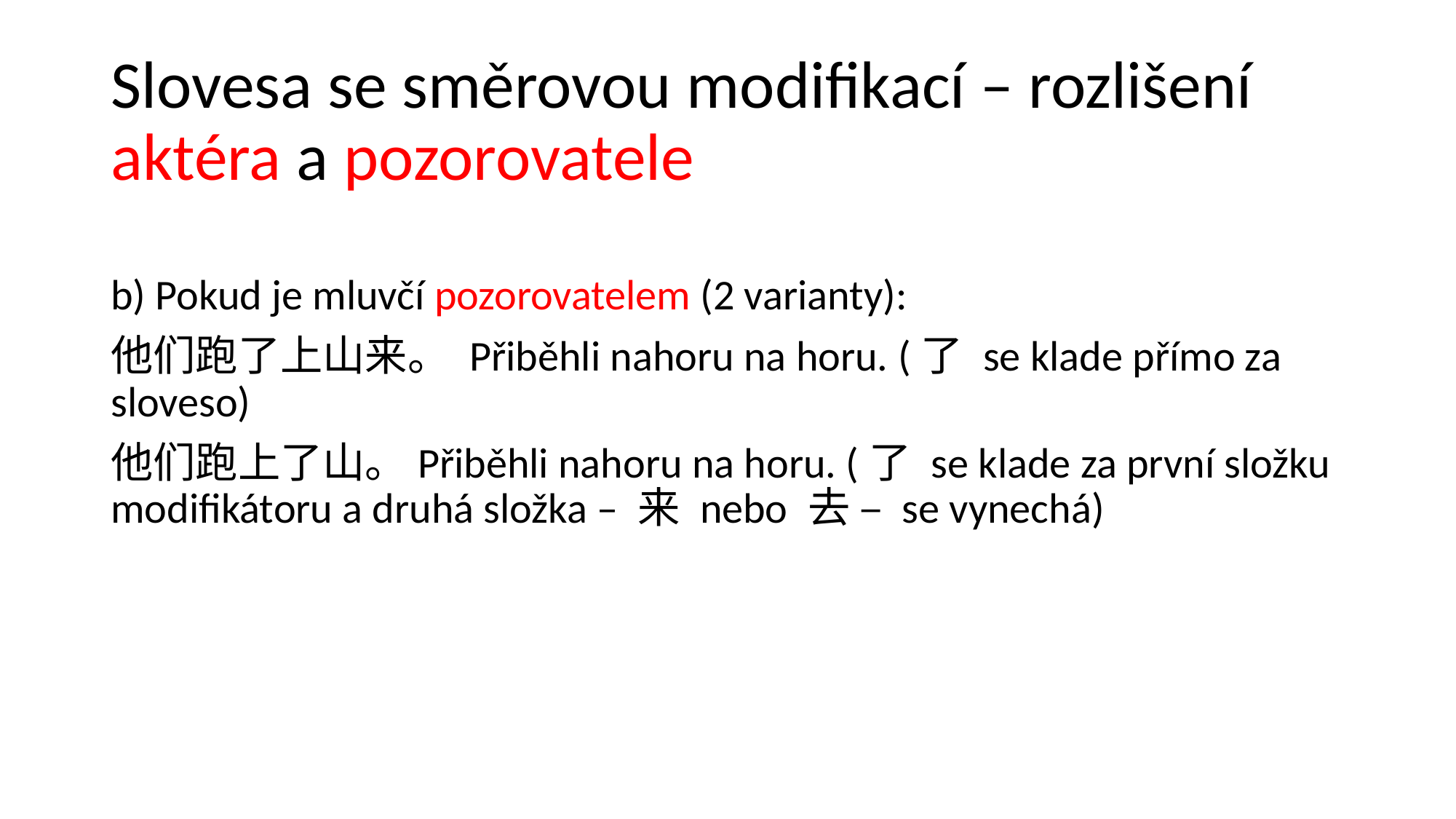

# Slovesa se směrovou modifikací – rozlišení aktéra a pozorovatele

b) Pokud je mluvčí pozorovatelem (2 varianty):
他们跑了上山来。 Přiběhli nahoru na horu. (了 se klade přímo za sloveso)
他们跑上了山。Přiběhli nahoru na horu. (了 se klade za první složku modifikátoru a druhá složka – 来 nebo 去 – se vynechá)